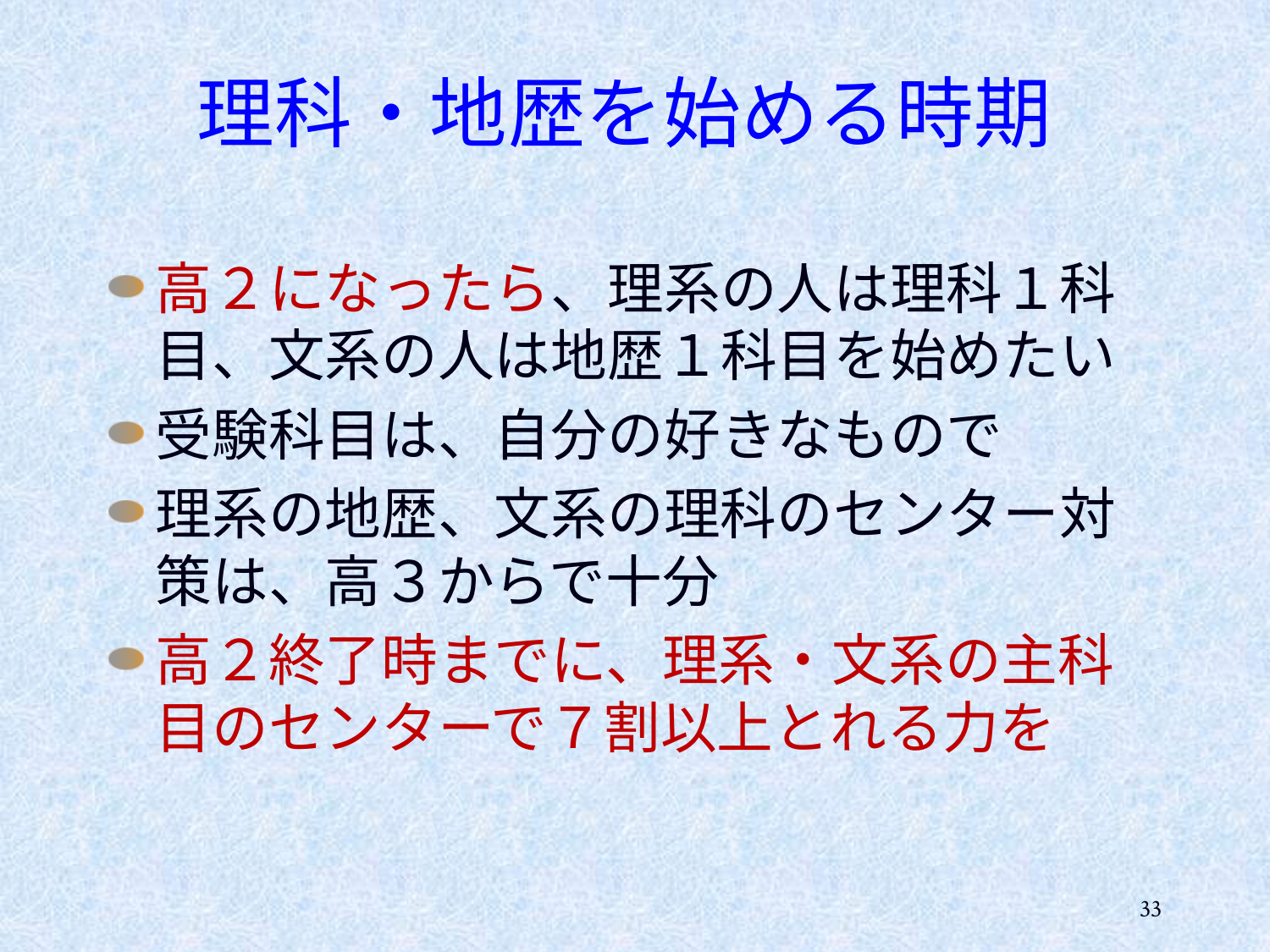

# 理科・地歴を始める時期
高２になったら、理系の人は理科１科目、文系の人は地歴１科目を始めたい
受験科目は、自分の好きなもので
理系の地歴、文系の理科のセンター対策は、高３からで十分
高２終了時までに、理系・文系の主科目のセンターで７割以上とれる力を
33